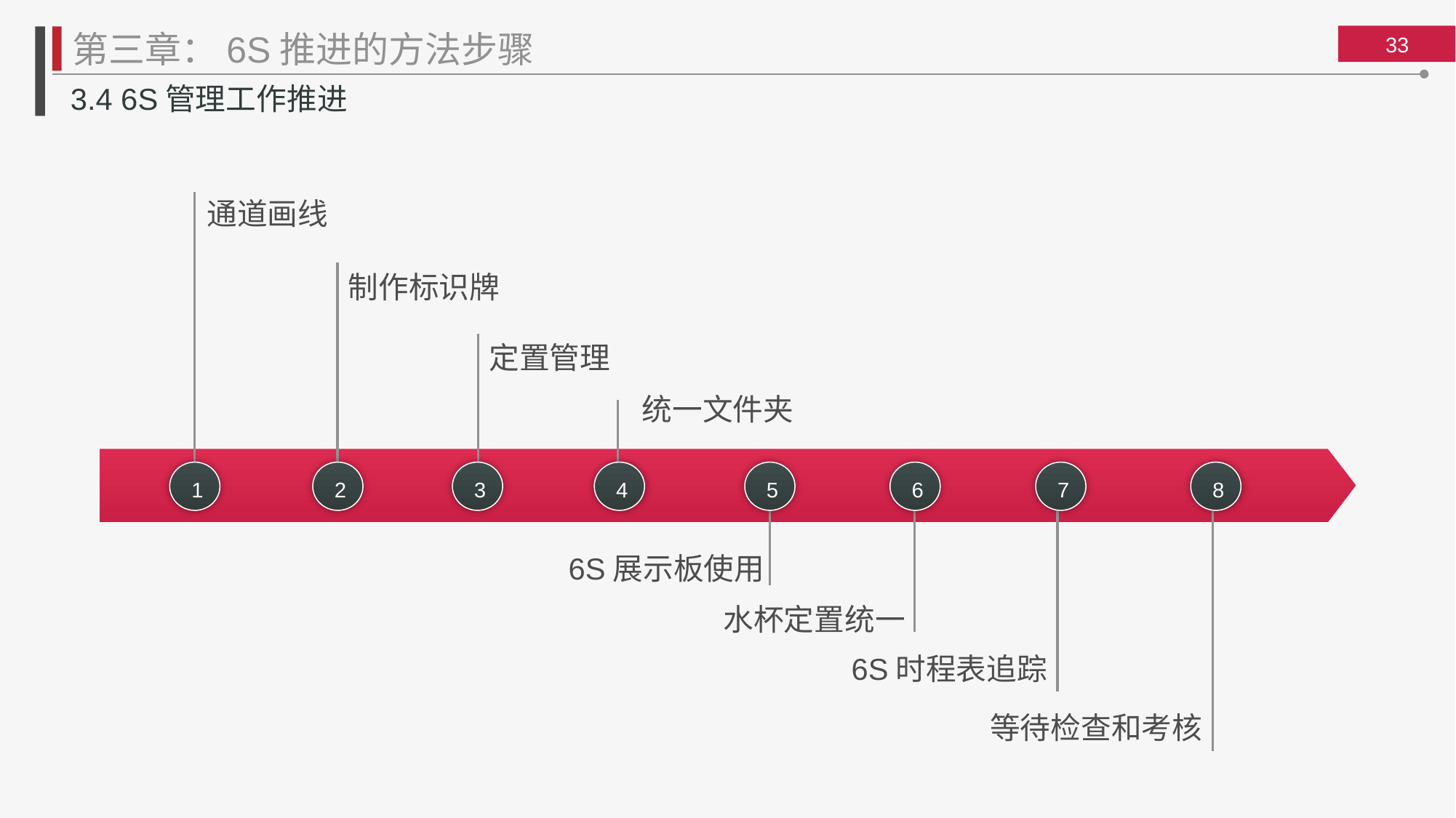

第三章：6S推进的方法步骤

3.4 6S管理工作推进
通道画线
制作标识牌
定置管理
统一文件夹

7
8
3
4
5
6
1
2
6S展示板使用
水杯定置统一
6S时程表追踪
等待检查和考核